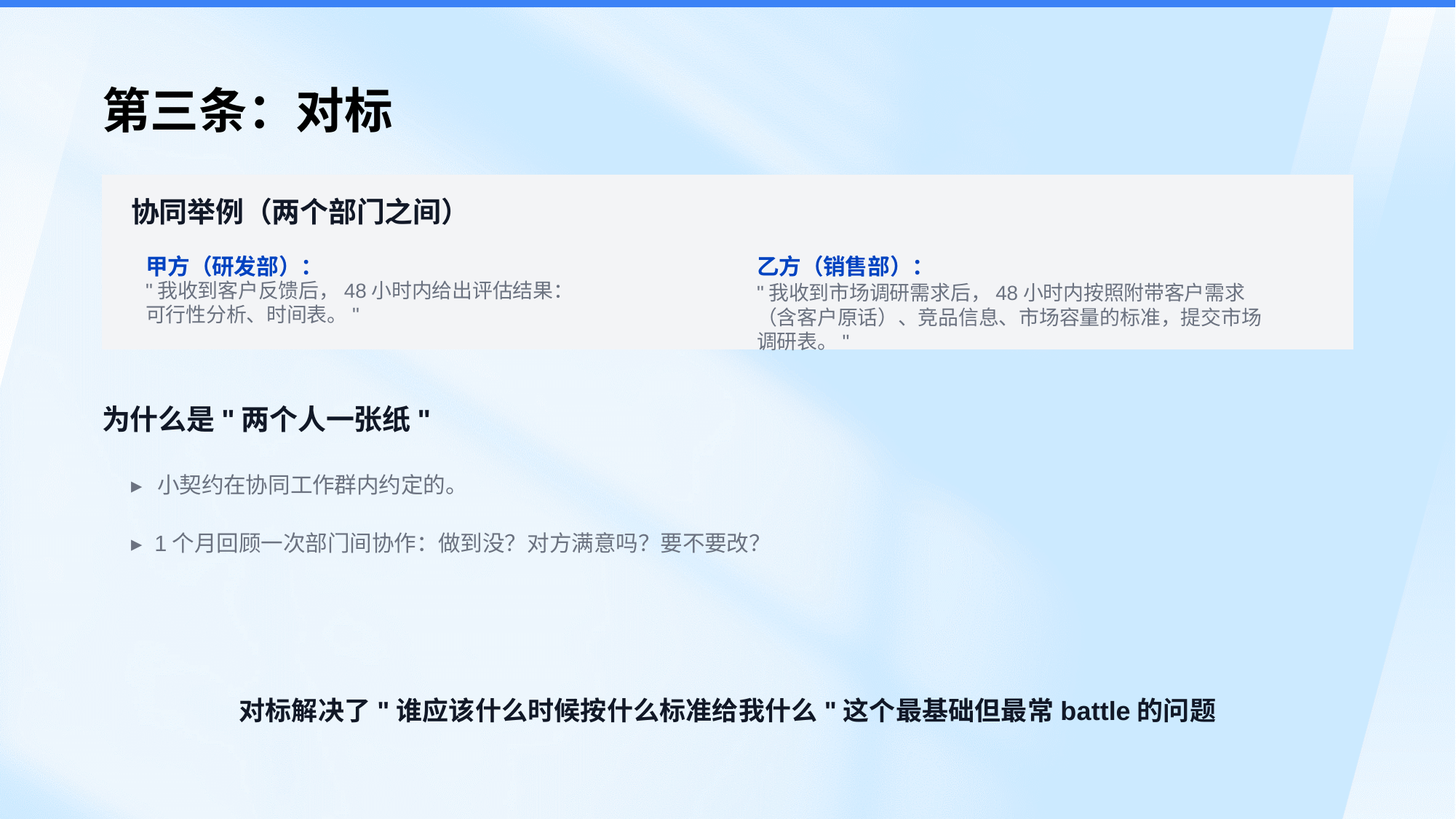

第三条：对标

协同举例（两个部门之间）
甲方（研发部）：
乙方（销售部）：
"我收到客户反馈后，48小时内给出评估结果：
可行性分析、时间表。"
"我收到市场调研需求后，48小时内按照附带客户需求（含客户原话）、竞品信息、市场容量的标准，提交市场调研表。"
为什么是"两个人一张纸"
▸  小契约在协同工作群内约定的。
▸  1个月回顾一次部门间协作：做到没？对方满意吗？要不要改？
对标解决了"谁应该什么时候按什么标准给我什么"这个最基础但最常battle的问题